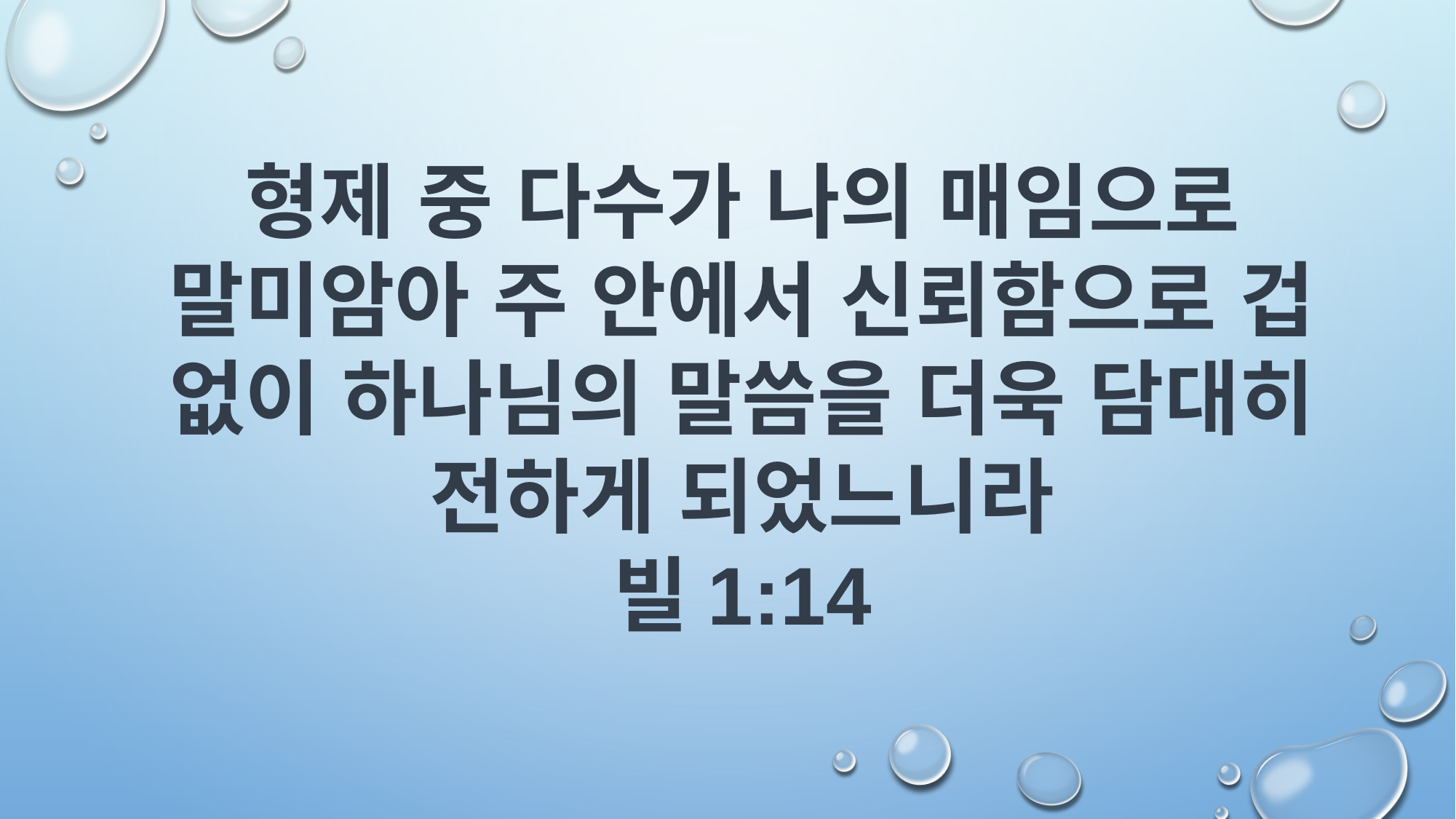

형제 중 다수가 나의 매임으로 말미암아 주 안에서 신뢰함으로 겁 없이 하나님의 말씀을 더욱 담대히 전하게 되었느니라
빌1:14